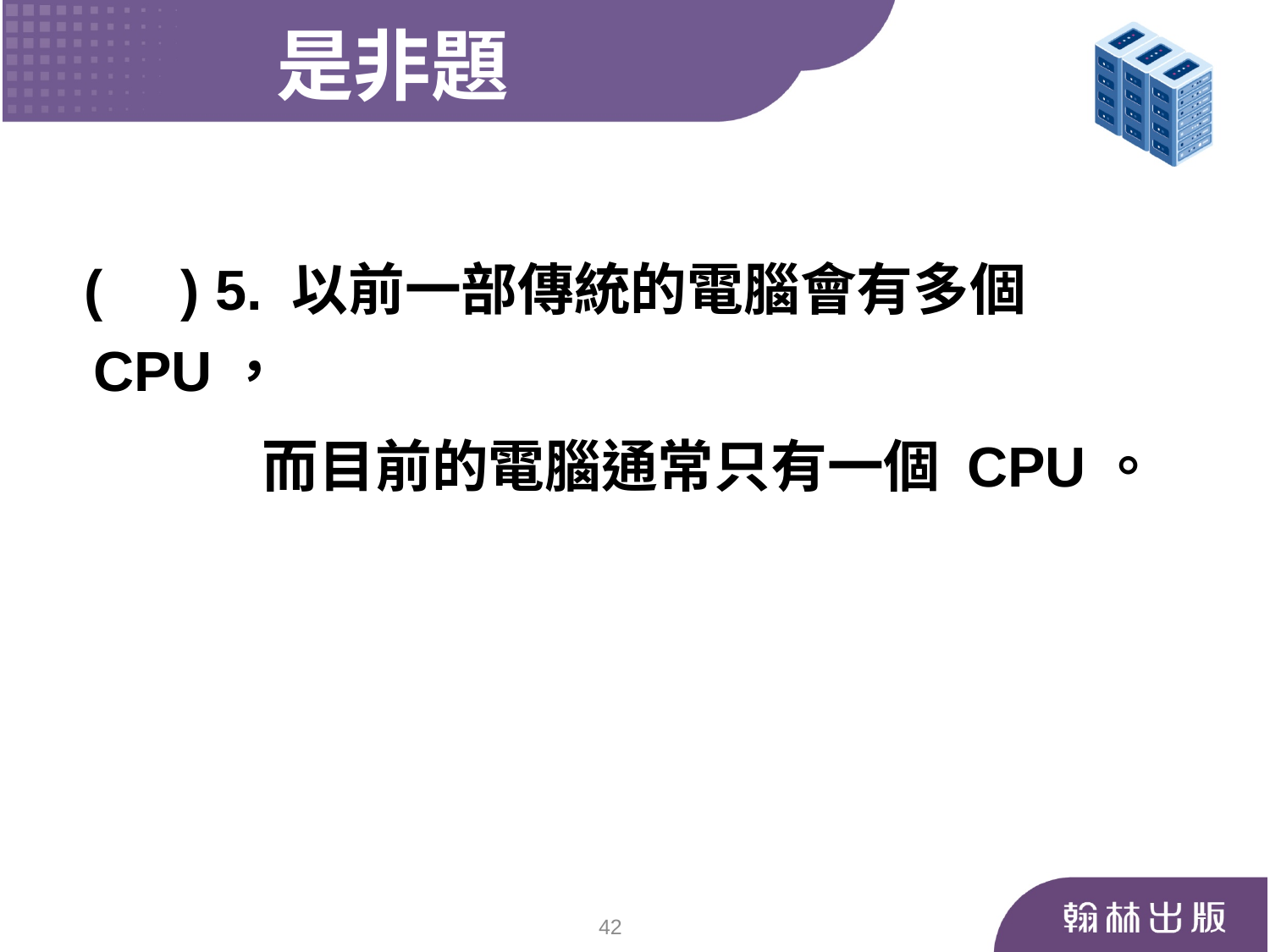

是非題
 (     ) 5. 以前一部傳統的電腦會有多個 CPU，
              而目前的電腦通常只有一個 CPU。
42